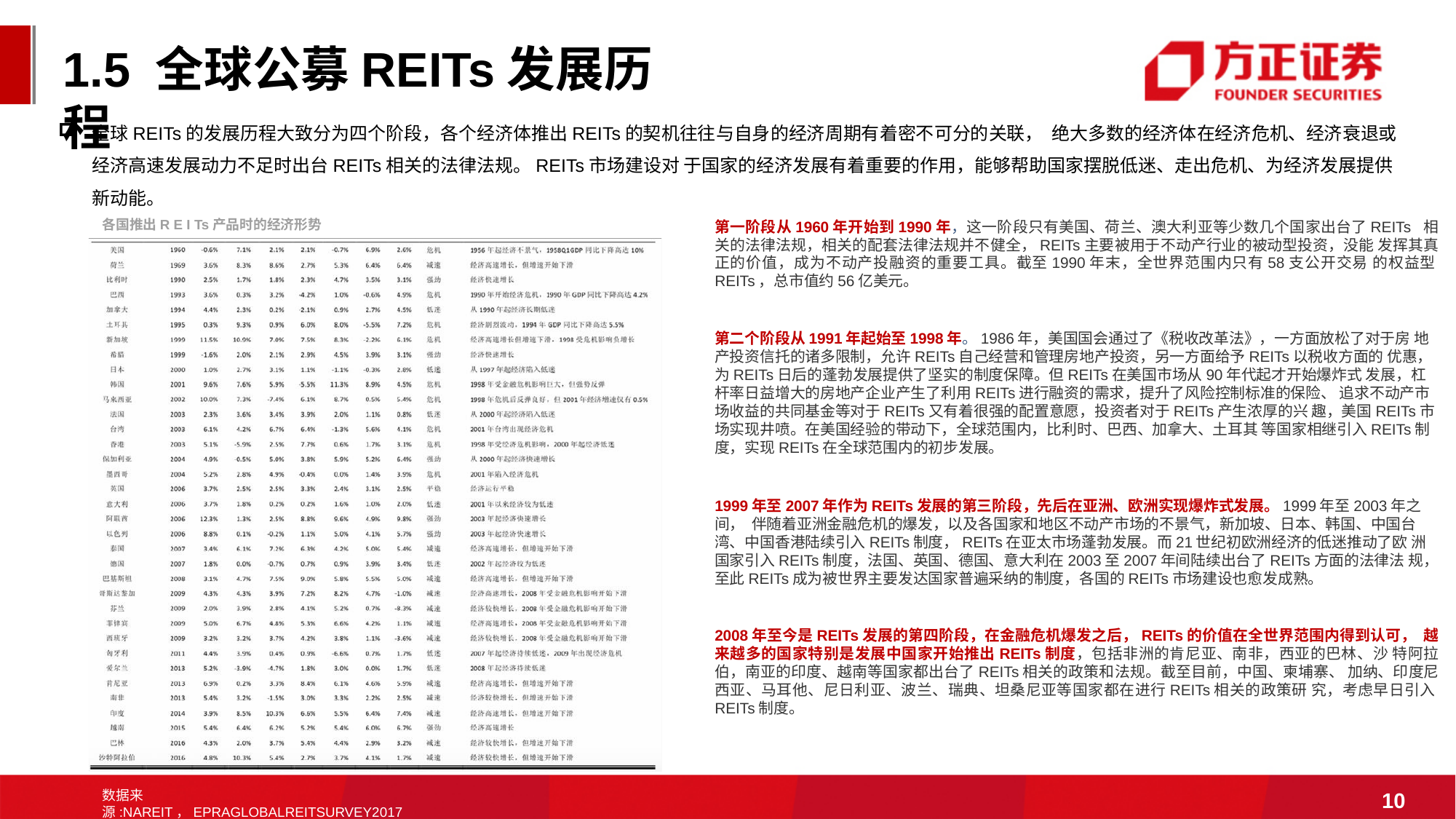

1.5 全球公募REITs发展历程
全球REITs的发展历程大致分为四个阶段，各个经济体推出REITs的契机往往与自身的经济周期有着密不可分的关联，  绝大多数的经济体在经济危机、经济衰退或经济高速发展动力不足时出台REITs相关的法律法规。REITs市场建设对 于国家的经济发展有着重要的作用，能够帮助国家摆脱低迷、走出危机、为经济发展提供新动能。
各国推出R E I Ts产品时的经济形势
第一阶段从1960年开始到1990年，这一阶段只有美国、荷兰、澳大利亚等少数几个国家出台了REITs  相关的法律法规，相关的配套法律法规并不健全，REITs主要被用于不动产行业的被动型投资，没能 发挥其真正的价值，成为不动产投融资的重要工具。截至1990年末，全世界范围内只有58支公开交易 的权益型REITs，总市值约56亿美元。

第二个阶段从1991年起始至1998年。1986年，美国国会通过了《税收改革法》，一方面放松了对于房 地产投资信托的诸多限制，允许REITs自己经营和管理房地产投资，另一方面给予REITs以税收方面的 优惠，为REITs日后的蓬勃发展提供了坚实的制度保障。但REITs在美国市场从90年代起才开始爆炸式 发展，杠杆率日益增大的房地产企业产生了利用REITs进行融资的需求，提升了风险控制标准的保险、 追求不动产市场收益的共同基金等对于REITs又有着很强的配置意愿，投资者对于REITs产生浓厚的兴 趣，美国REITs市场实现井喷。在美国经验的带动下，全球范围内，比利时、巴西、加拿大、土耳其 等国家相继引入REITs制度，实现REITs在全球范围内的初步发展。

1999年至2007年作为REITs发展的第三阶段，先后在亚洲、欧洲实现爆炸式发展。1999年至2003年之间，  伴随着亚洲金融危机的爆发，以及各国家和地区不动产市场的不景气，新加坡、日本、韩国、中国台 湾、中国香港陆续引入REITs制度，REITs在亚太市场蓬勃发展。而21世纪初欧洲经济的低迷推动了欧 洲国家引入REITs制度，法国、英国、德国、意大利在2003至2007年间陆续出台了REITs方面的法律法 规，至此REITs成为被世界主要发达国家普遍采纳的制度，各国的REITs市场建设也愈发成熟。

2008年至今是REITs发展的第四阶段，在金融危机爆发之后，REITs的价值在全世界范围内得到认可，  越来越多的国家特别是发展中国家开始推出REITs制度，包括非洲的肯尼亚、南非，西亚的巴林、沙 特阿拉伯，南亚的印度、越南等国家都出台了REITs相关的政策和法规。截至目前，中国、柬埔寨、 加纳、印度尼西亚、马耳他、尼日利亚、波兰、瑞典、坦桑尼亚等国家都在进行REITs相关的政策研 究，考虑早日引入REITs制度。

10
数据来源:NAREIT，EPRAGLOBALREITSURVEY2017